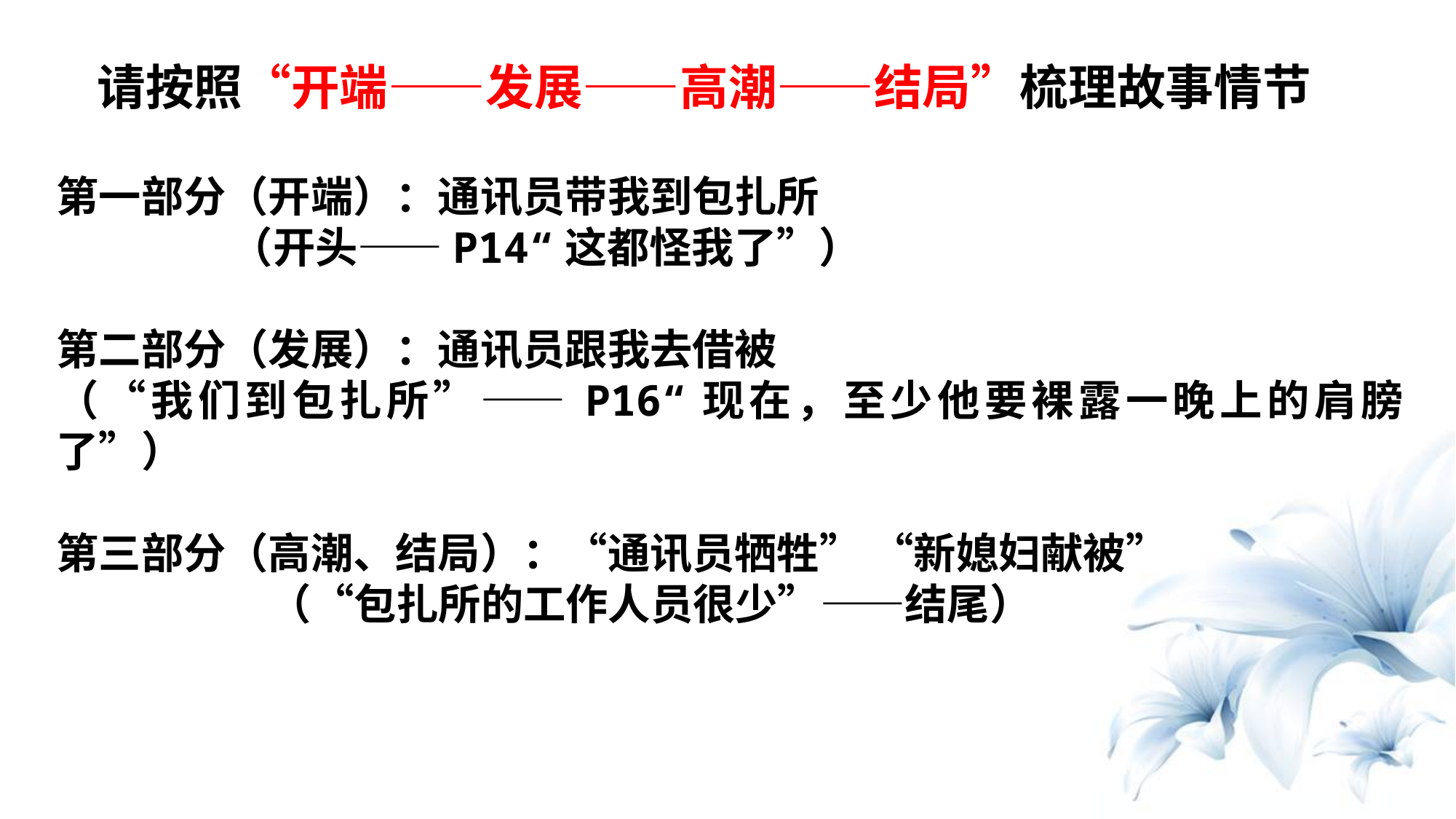

请按照“开端——发展——高潮——结局”梳理故事情节
第一部分（开端）：通讯员带我到包扎所
                 （开头——P14“这都怪我了”）

第二部分（发展）：通讯员跟我去借被
（“我们到包扎所”——P16“现在，至少他要裸露一晚上的肩膀了”）

第三部分（高潮、结局）：“通讯员牺牲” “新媳妇献被”
                     （“包扎所的工作人员很少”——结尾）